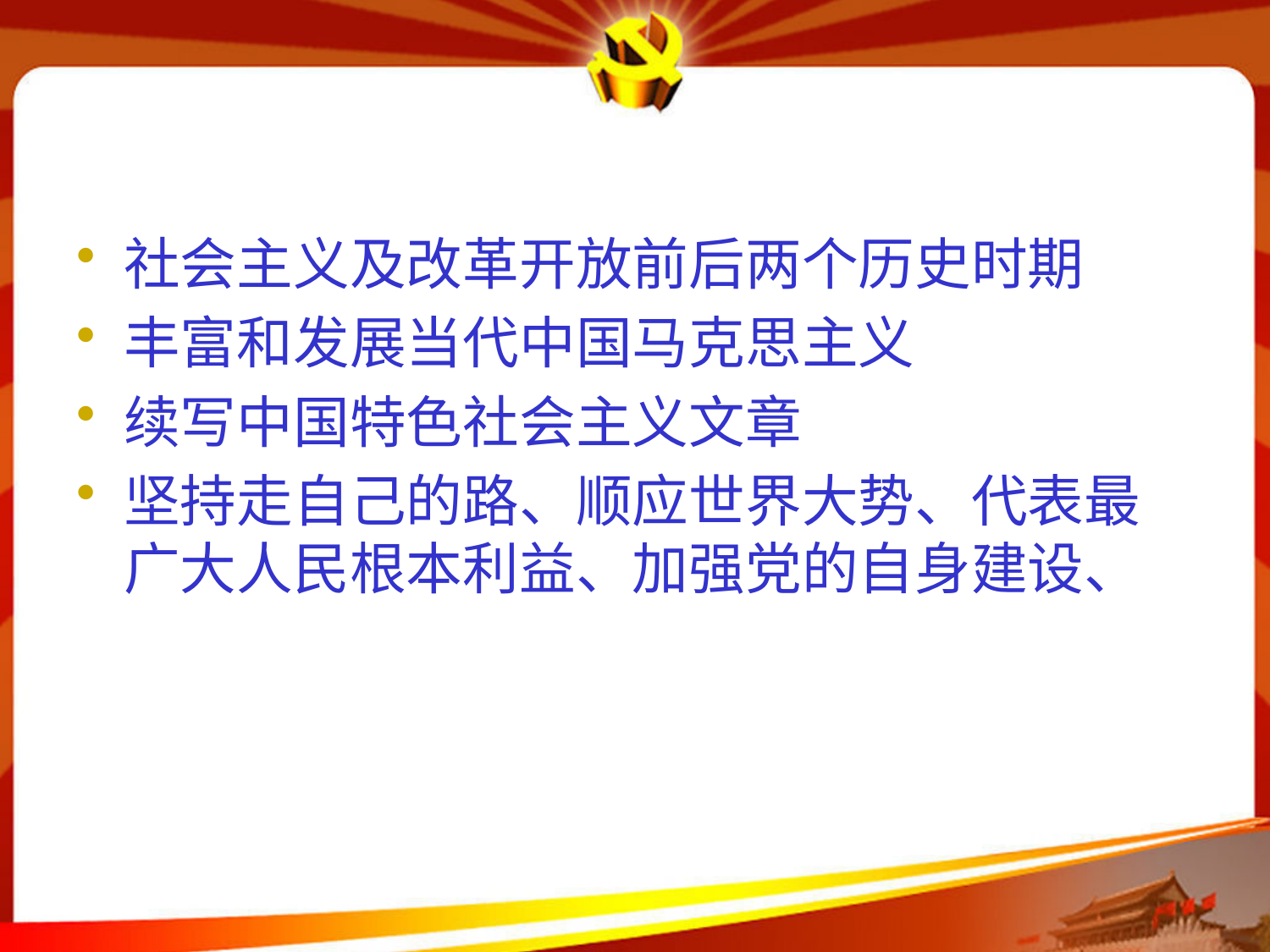

#
社会主义及改革开放前后两个历史时期
丰富和发展当代中国马克思主义
续写中国特色社会主义文章
坚持走自己的路、顺应世界大势、代表最广大人民根本利益、加强党的自身建设、